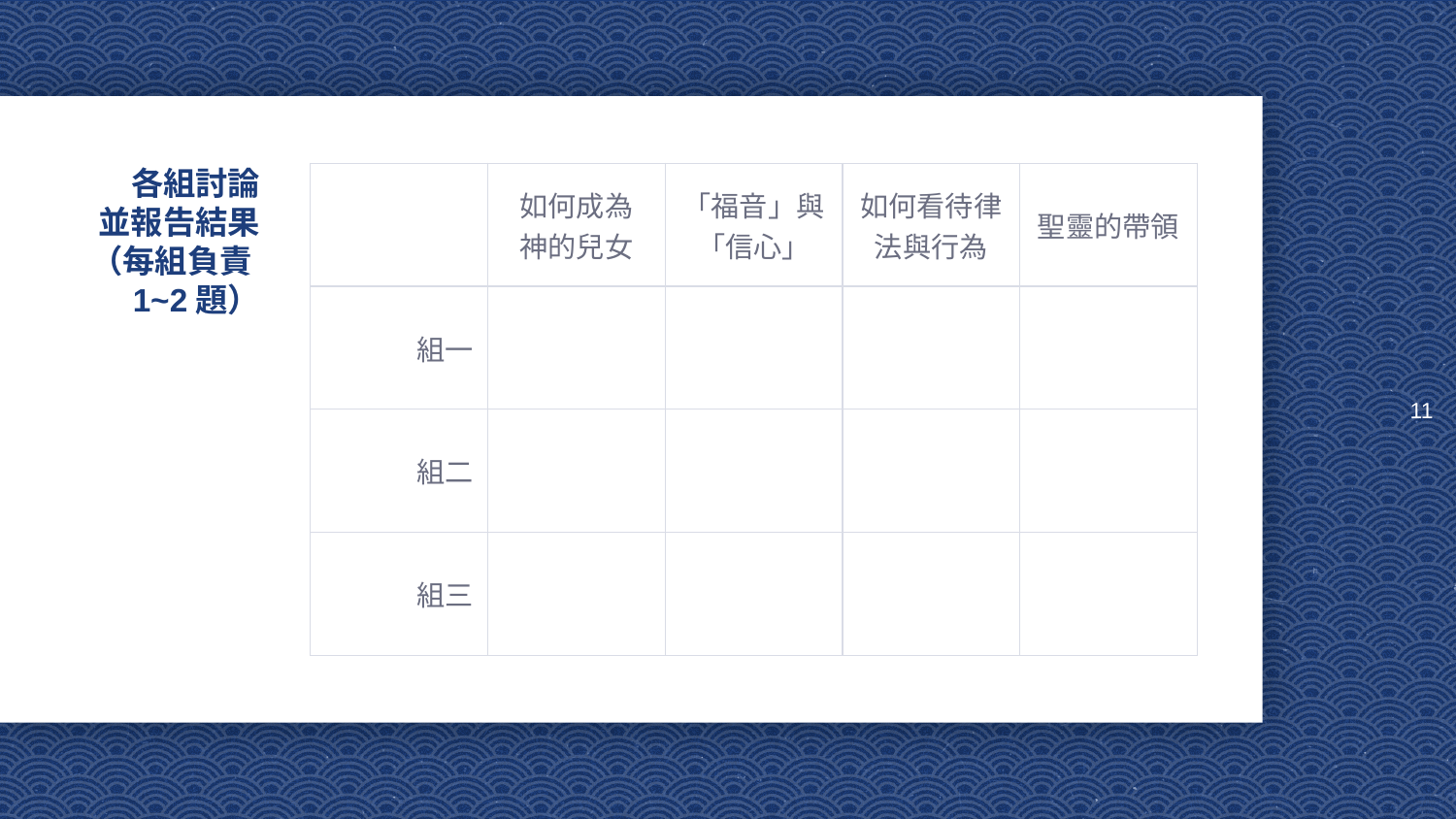

11
|  | 如何成為 神的兒女 | 「福音」與 「信心」 | 如何看待律法與行為 | 聖靈的帶領 |
| --- | --- | --- | --- | --- |
| 組一 |  |  |  |  |
| 組二 |  |  |  |  |
| 組三 |  |  |  |  |
# 各組討論 並報告結果 （每組負責1~2題）